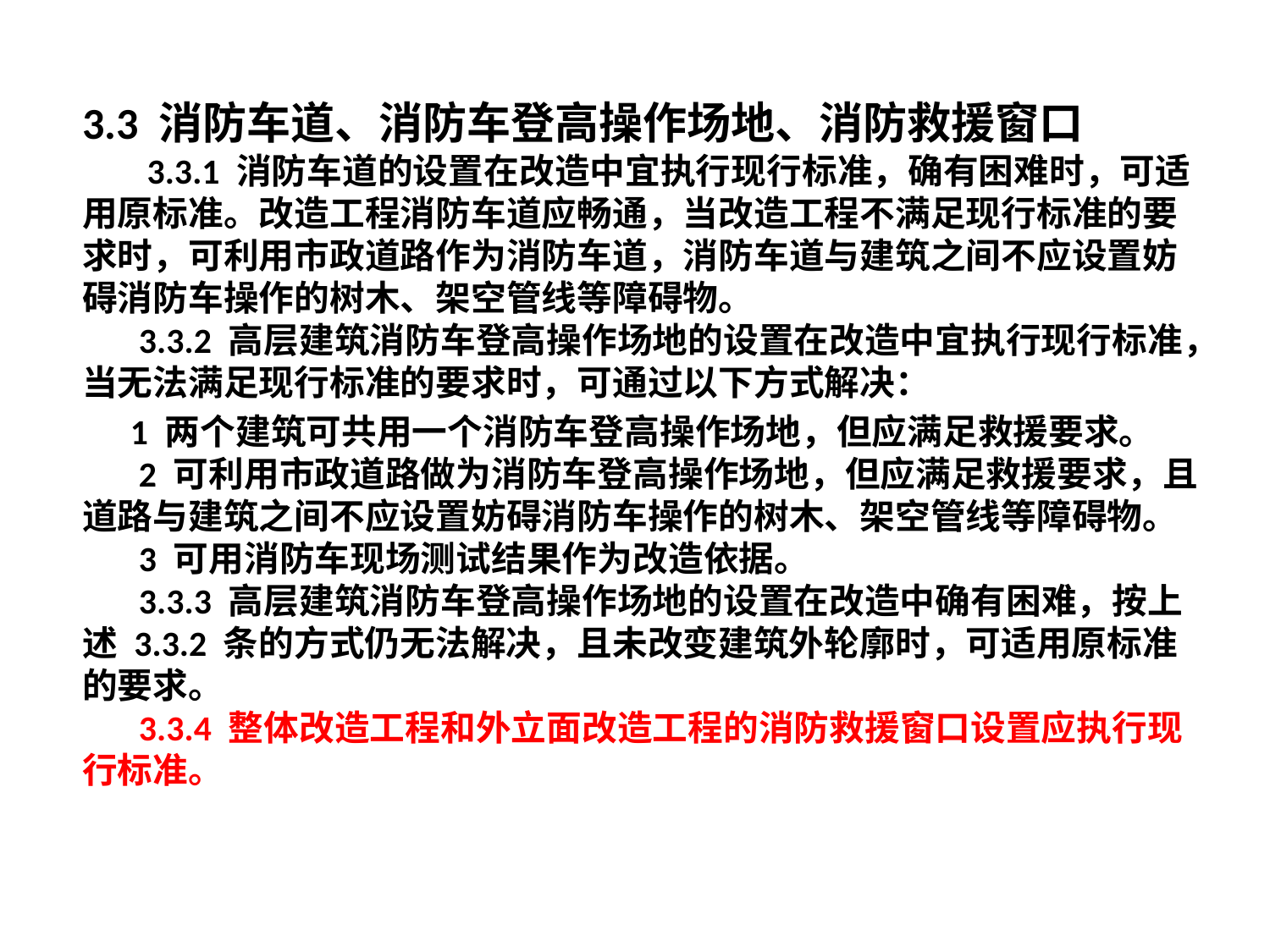

#
3.3 消防车道、消防车登高操作场地、消防救援窗口
       3.3.1 消防车道的设置在改造中宜执行现行标准，确有困难时，可适用原标准。改造工程消防车道应畅通，当改造工程不满足现行标准的要求时，可利用市政道路作为消防车道，消防车道与建筑之间不应设置妨碍消防车操作的树木、架空管线等障碍物。
      3.3.2 高层建筑消防车登高操作场地的设置在改造中宜执行现行标准，当无法满足现行标准的要求时，可通过以下方式解决：
      1 两个建筑可共用一个消防车登高操作场地，但应满足救援要求。
      2 可利用市政道路做为消防车登高操作场地，但应满足救援要求，且道路与建筑之间不应设置妨碍消防车操作的树木、架空管线等障碍物。
      3 可用消防车现场测试结果作为改造依据。
      3.3.3 高层建筑消防车登高操作场地的设置在改造中确有困难，按上述 3.3.2 条的方式仍无法解决，且未改变建筑外轮廓时，可适用原标准的要求。
      3.3.4 整体改造工程和外立面改造工程的消防救援窗口设置应执行现行标准。